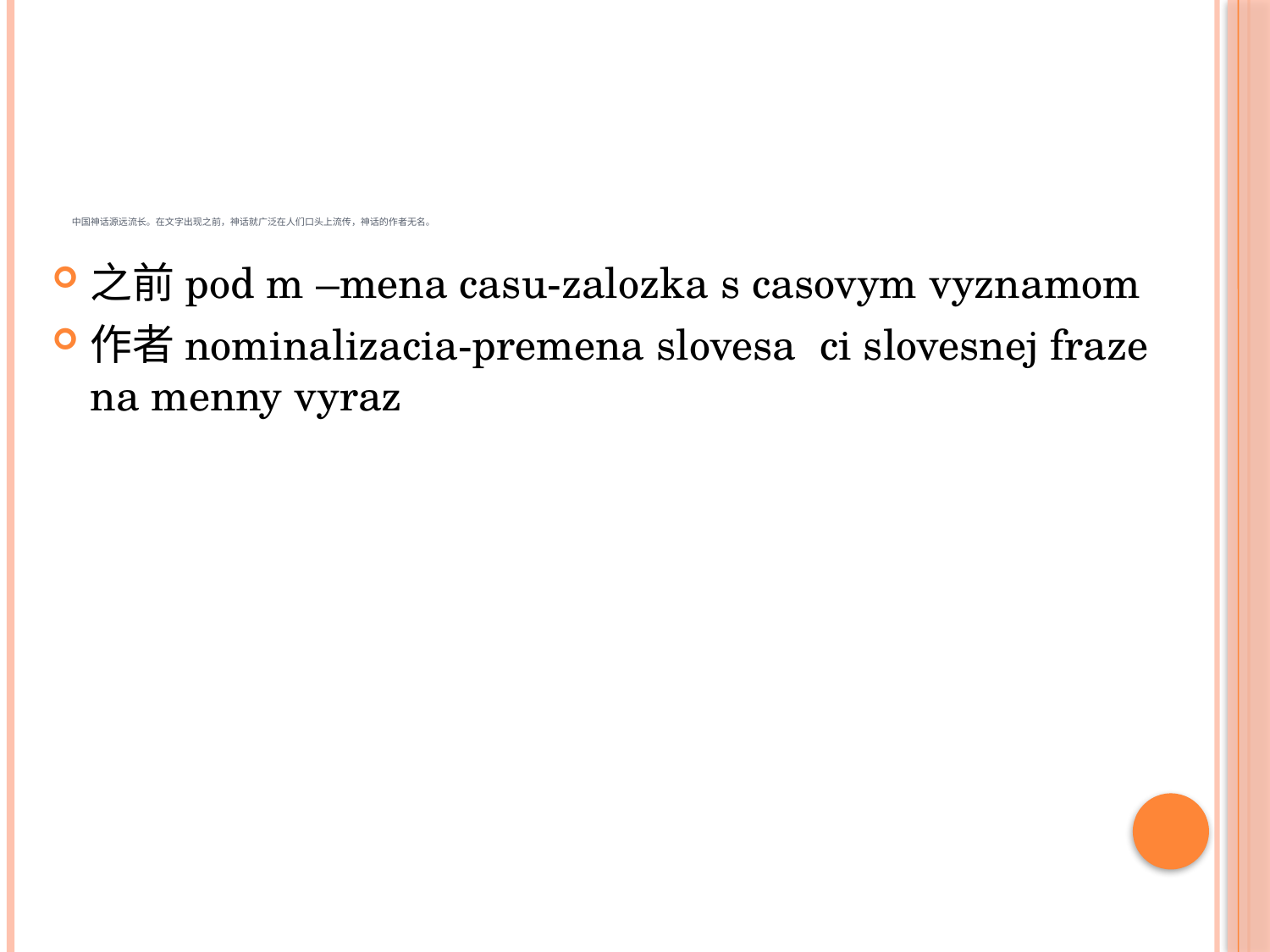

之前pod m –mena casu-zalozka s casovym vyznamom
作者nominalizacia-premena slovesa  ci slovesnej fraze na menny vyraz
# 中国神话源远流长。在文字出现之前，神话就广泛在人们口头上流传，神话的作者无名。